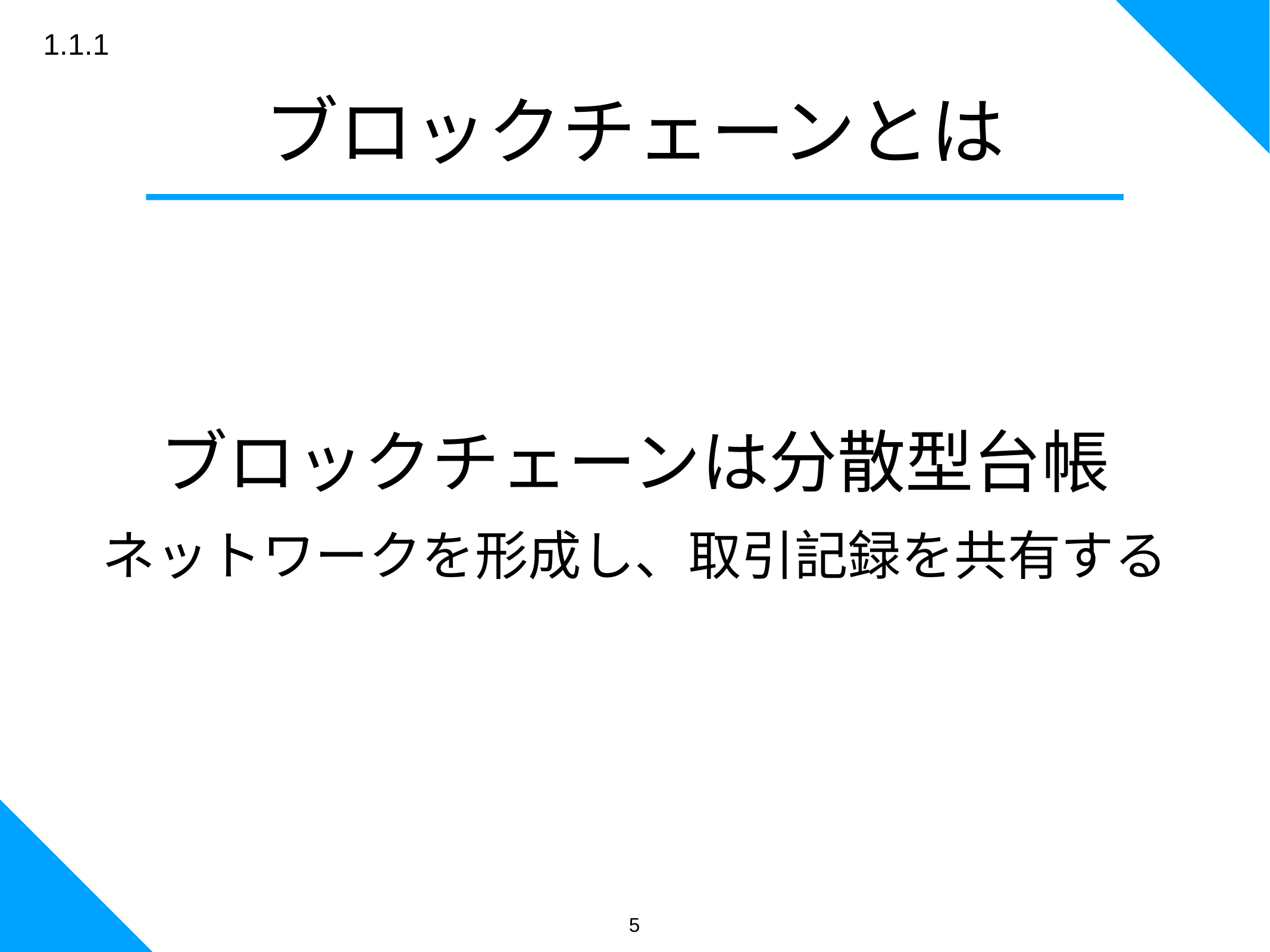

1.1.1
ブロックチェーンとは
ブロックチェーンは分散型台帳
ネットワークを形成し、取引記録を共有する
5